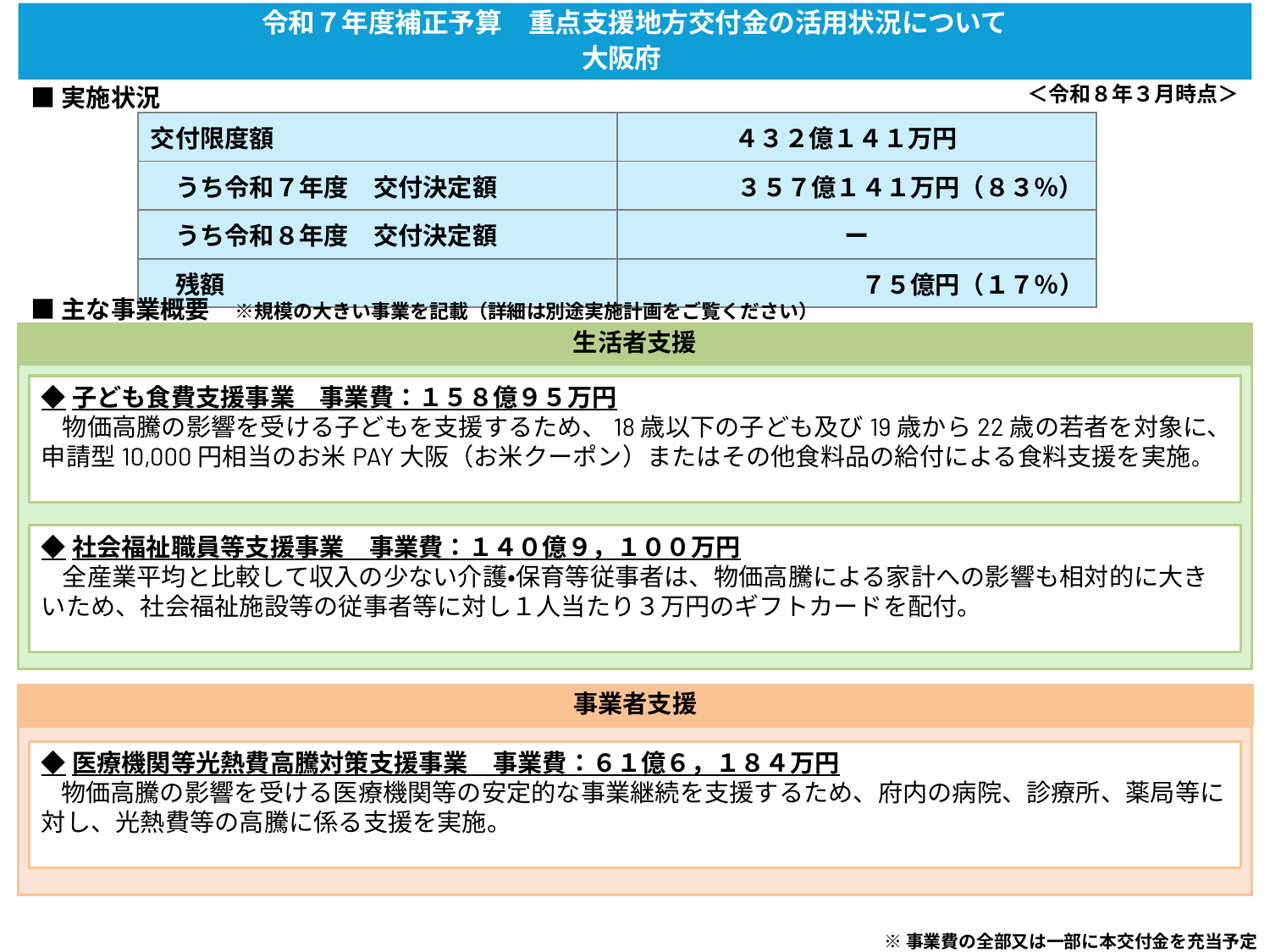

令和７年度補正予算　重点支援地方交付金の活用状況について
大阪府
＜令和８年３月時点＞
■実施状況
| 交付限度額 | ４３２億１４１万円 |
| --- | --- |
| うち令和７年度　交付決定額 | ３５７億１４１万円（８３％） |
| うち令和８年度　交付決定額 | ー |
| 残額 | ７５億円（１７％） |
■主な事業概要　※規模の大きい事業を記載（詳細は別途実施計画をご覧ください）
生活者支援

◆子ども食費支援事業　事業費：１５８億９５万円
　物価高騰の影響を受ける子どもを支援するため、18歳以下の子ども及び19歳から22歳の若者を対象に、申請型10,000円相当のお米PAY大阪（お米クーポン）またはその他食料品の給付による食料支援を実施。

◆社会福祉職員等支援事業　事業費：１４０億９，１００万円
　全産業平均と比較して収入の少ない介護・保育等従事者は、物価高騰による家計への影響も相対的に大きいため、社会福祉施設等の従事者等に対し１人当たり３万円のギフトカードを配付。

事業者支援

◆医療機関等光熱費高騰対策支援事業　事業費：６１億６，１８４万円
　物価高騰の影響を受ける医療機関等の安定的な事業継続を支援するため、府内の病院、診療所、薬局等に対し、光熱費等の高騰に係る支援を実施。

※事業費の全部又は一部に本交付金を充当予定